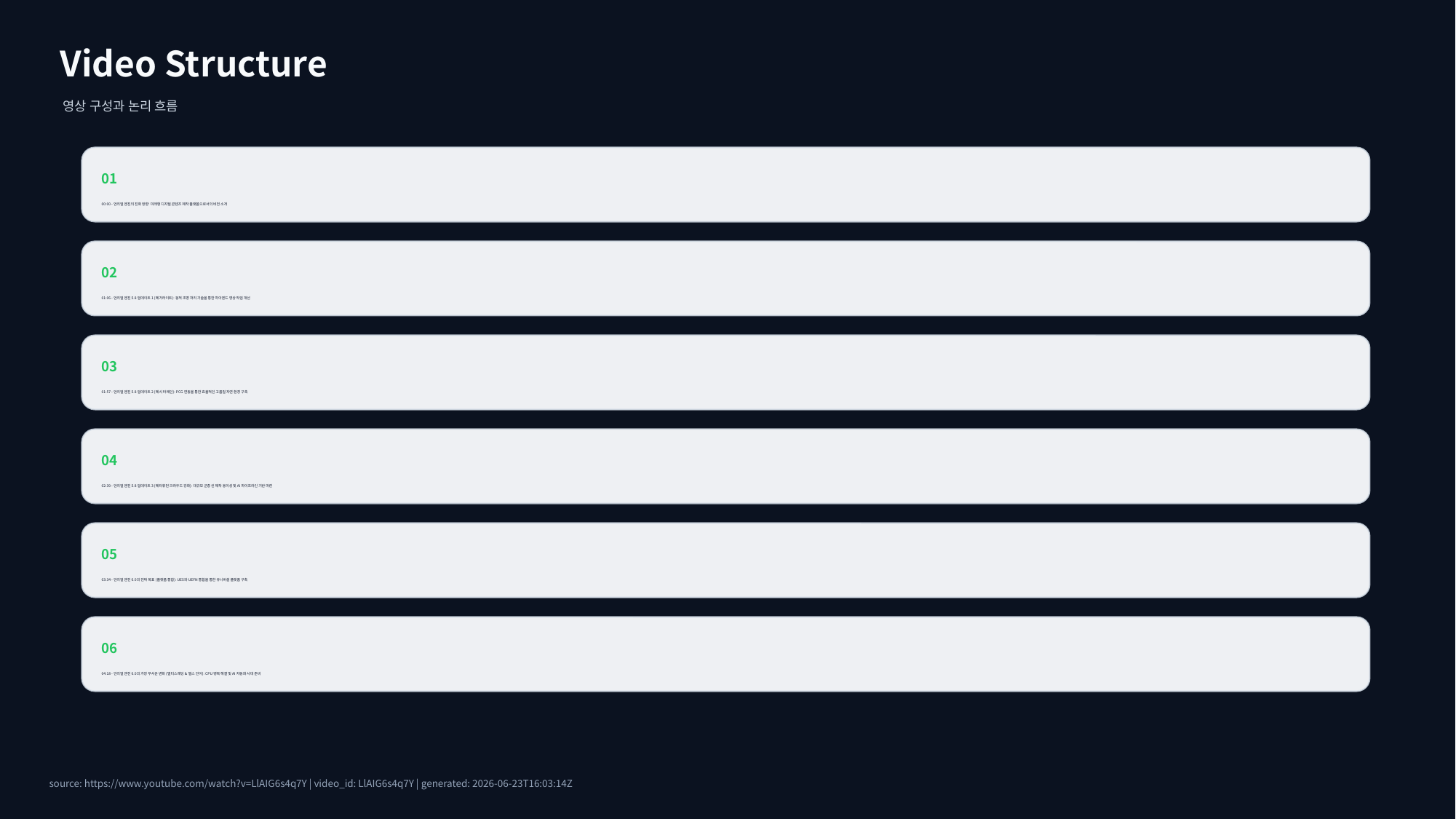

Video Structure
영상 구성과 논리 흐름

01
00:00 - 언리얼 엔진의 진화 방향: 미래형 디지털 콘텐츠 제작 플랫폼으로서의 비전 소개

02
01:06 - 언리얼 엔진 5.8 업데이트 1 (메가라이트): 동적 조명 처리 기술을 통한 하이엔드 영상 작업 개선

03
01:57 - 언리얼 엔진 5.8 업데이트 2 (메시 터레인): PCG 연동을 통한 효율적인 고품질 자연 환경 구축

04
02:39 - 언리얼 엔진 5.8 업데이트 3 (메타휴먼 크라우드 강화): 대규모 군중 씬 제작 용이성 및 AI 파이프라인 기반 마련

05
03:34 - 언리얼 엔진 6.0의 진짜 목표 (플랫폼 통합): UE5와 UEFN 통합을 통한 유니버셜 플랫폼 구축

06
04:18 - 언리얼 엔진 6.0의 가장 무서운 변화 (멀티스레딩 & 벌스 언어): CPU 병목 해결 및 AI 자동화 시대 준비
source: https://www.youtube.com/watch?v=LlAIG6s4q7Y | video_id: LlAIG6s4q7Y | generated: 2026-06-23T16:03:14Z